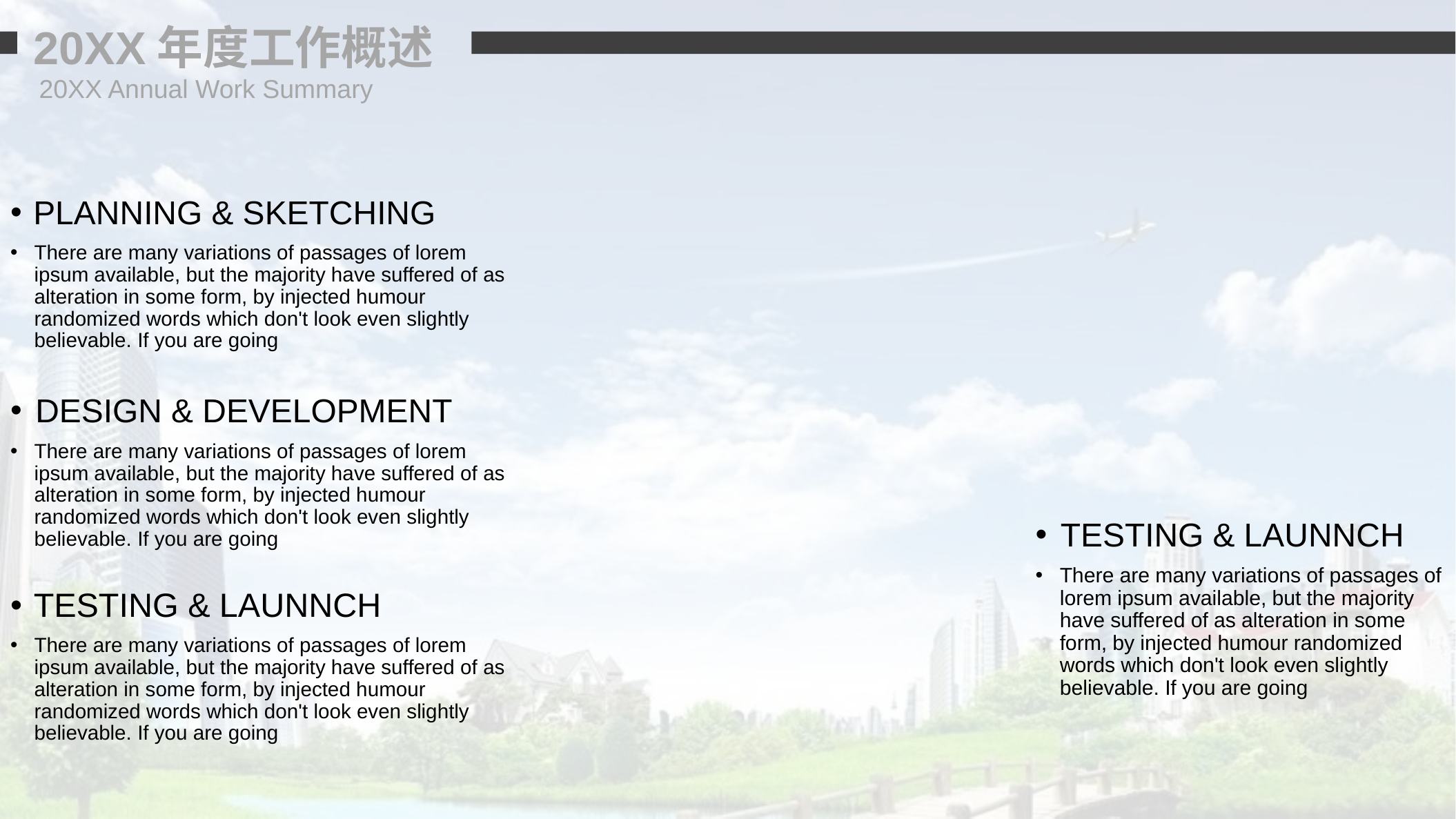

20XX年度工作概述

20XX Annual Work Summary
PLANNING & SKETCHING
There are many variations of passages of lorem ipsum available, but the majority have suffered of as alteration in some form, by injected humour randomized words which don't look even slightly believable. If you are going
DESIGN & DEVELOPMENT
There are many variations of passages of lorem ipsum available, but the majority have suffered of as alteration in some form, by injected humour randomized words which don't look even slightly believable. If you are going
TESTING & LAUNNCH
There are many variations of passages of lorem ipsum available, but the majority have suffered of as alteration in some form, by injected humour randomized words which don't look even slightly believable. If you are going
TESTING & LAUNNCH
There are many variations of passages of lorem ipsum available, but the majority have suffered of as alteration in some form, by injected humour randomized words which don't look even slightly believable. If you are going